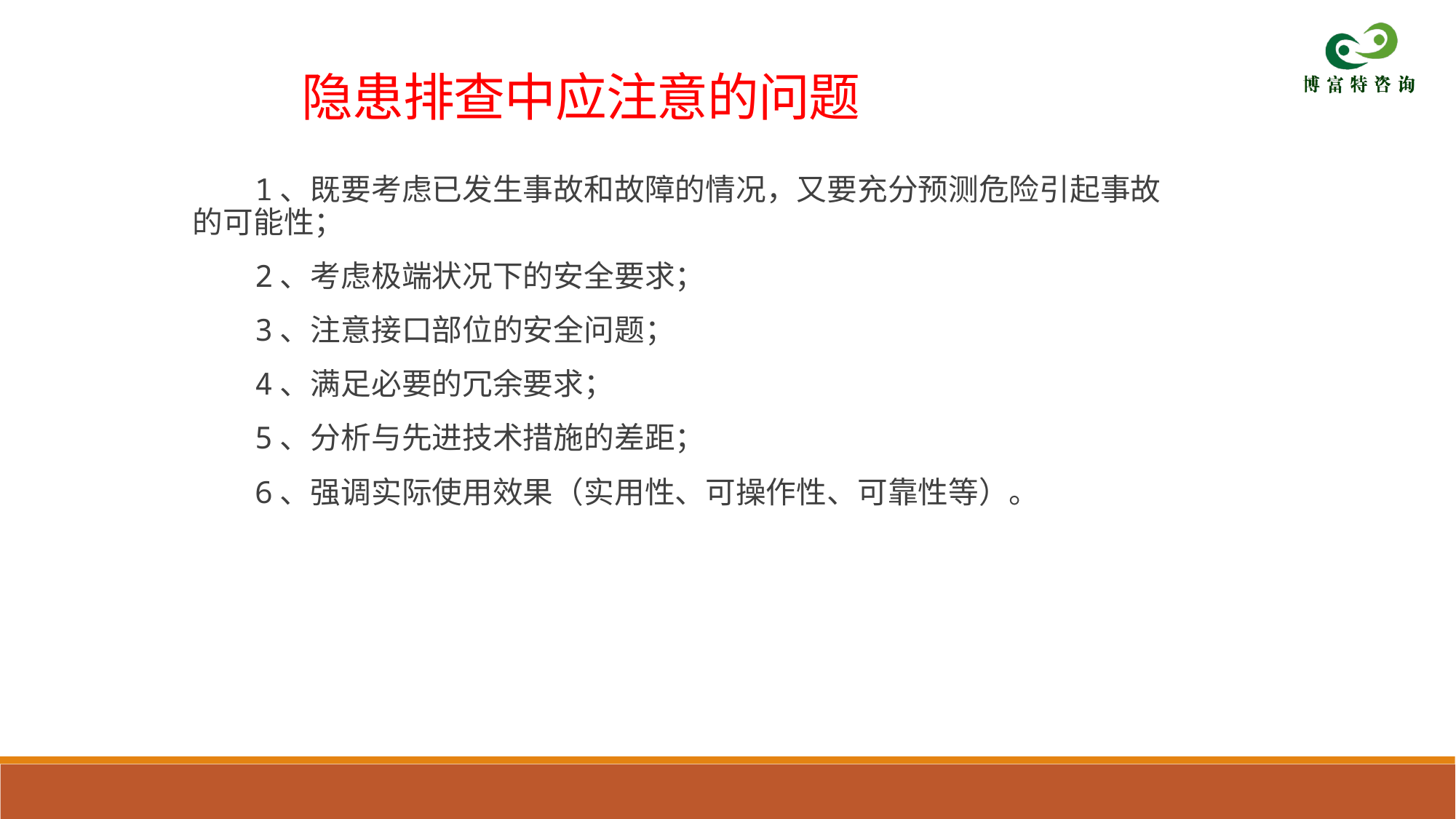

隐患排查中应注意的问题
    1、既要考虑已发生事故和故障的情况，又要充分预测危险引起事故的可能性；
    2、考虑极端状况下的安全要求；
    3、注意接口部位的安全问题；
    4、满足必要的冗余要求；
    5、分析与先进技术措施的差距；
    6、强调实际使用效果（实用性、可操作性、可靠性等）。